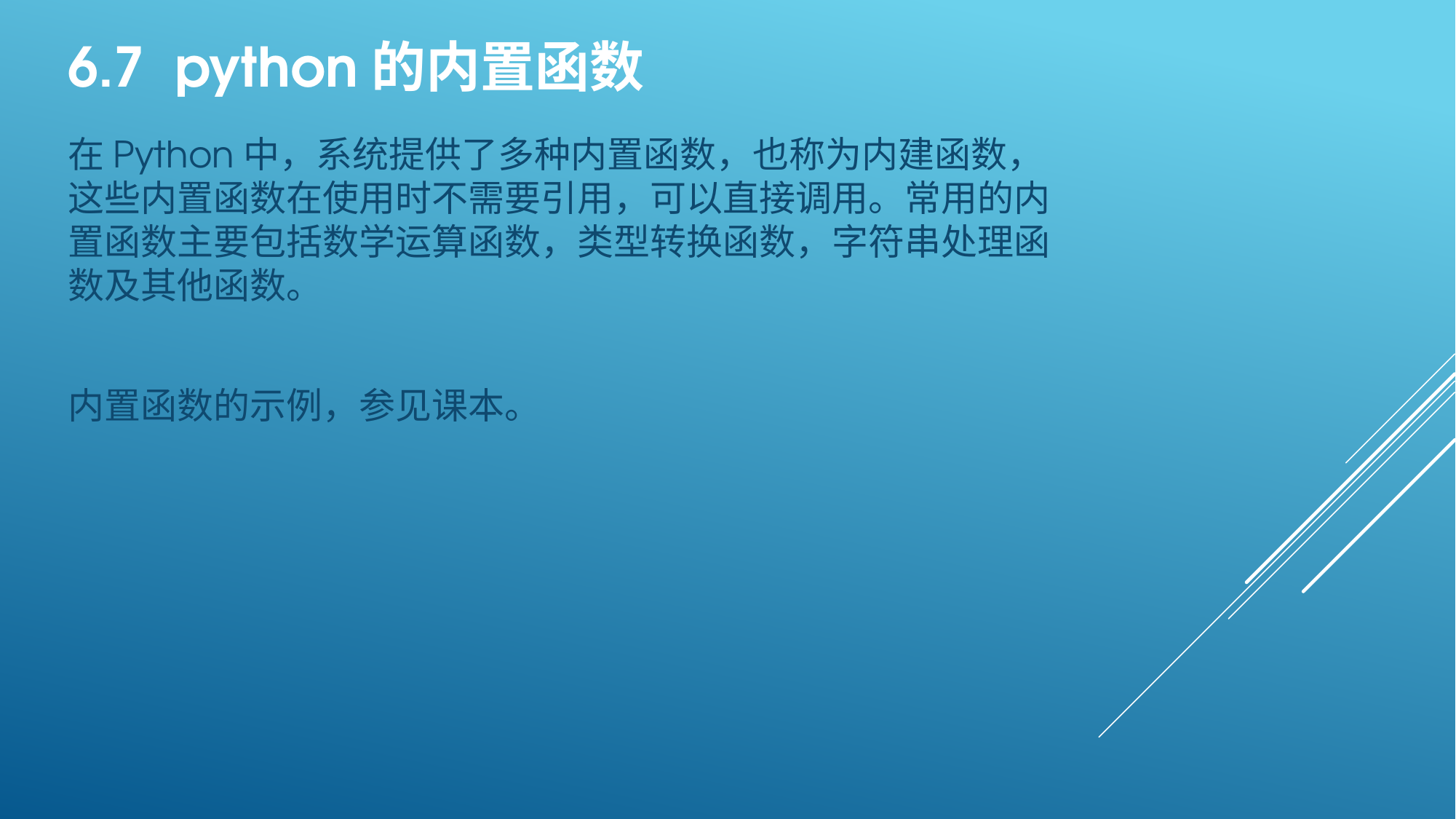

# 6.7  python的内置函数
在Python中，系统提供了多种内置函数，也称为内建函数，这些内置函数在使用时不需要引用，可以直接调用。常用的内置函数主要包括数学运算函数，类型转换函数，字符串处理函数及其他函数。

内置函数的示例，参见课本。